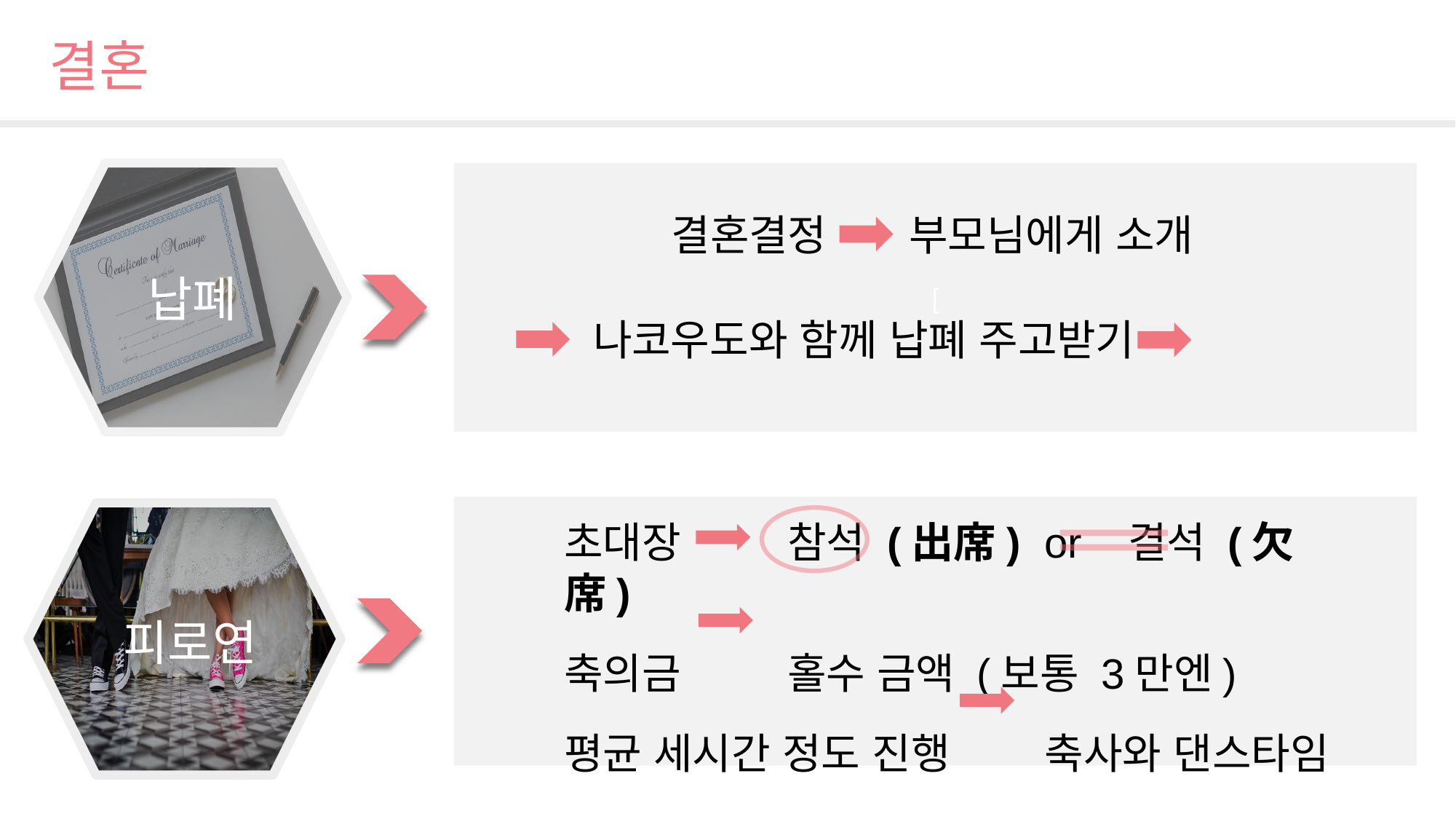

결혼
납폐
[
 결혼결정
부모님에게 소개

나코우도와 함께 납폐 주고받기

피로연

초대장         참석 (出席)  or   결석 (欠席)

축의금         홀수 금액 (보통 3만엔)

평균 세시간 정도 진행        축사와 댄스타임